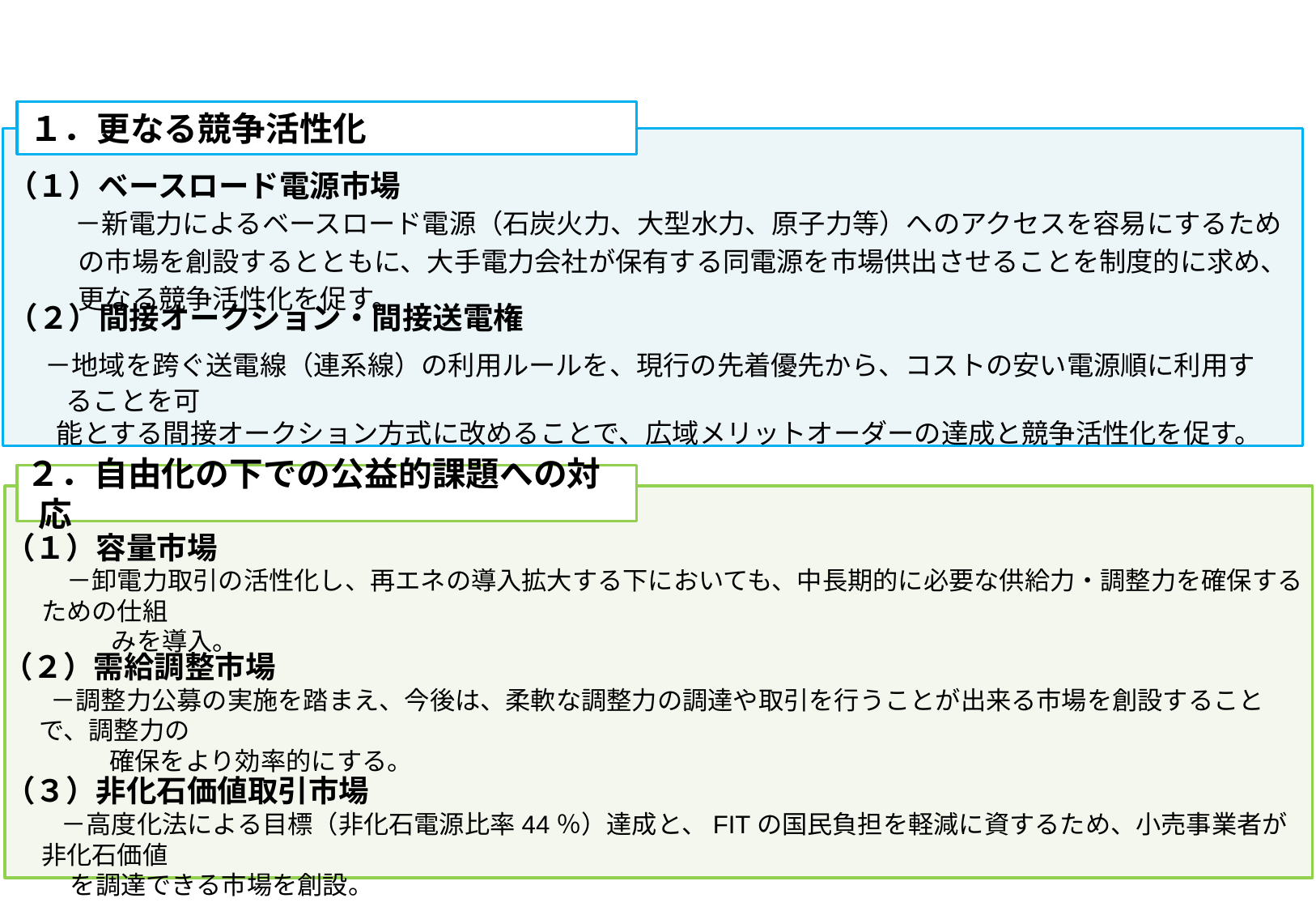

１．更なる競争活性化

（１）ベースロード電源市場
　　－新電力によるベースロード電源（石炭火力、大型水力、原子力等）へのアクセスを容易にするための市場を創設するとともに、大手電力会社が保有する同電源を市場供出させることを制度的に求め、更なる競争活性化を促す。
（２）間接オークション・間接送電権
   －地域を跨ぐ送電線（連系線）の利用ルールを、現行の先着優先から、コストの安い電源順に利用することを可
       能とする間接オークション方式に改めることで、広域メリットオーダーの達成と競争活性化を促す。

２．自由化の下での公益的課題への対応

（１）容量市場
　　  －卸電力取引の活性化し、再エネの導入拡大する下においても、中長期的に必要な供給力・調整力を確保するための仕組
　　　　 みを導入。

（２）需給調整市場
　    －調整力公募の実施を踏まえ、今後は、柔軟な調整力の調達や取引を行うことが出来る市場を創設することで、調整力の
　　　　 確保をより効率的にする。
（３）非化石価値取引市場
　　 －高度化法による目標（非化石電源比率44％）達成と、FITの国民負担を軽減に資するため、小売事業者が非化石価値
      　を調達できる市場を創設。